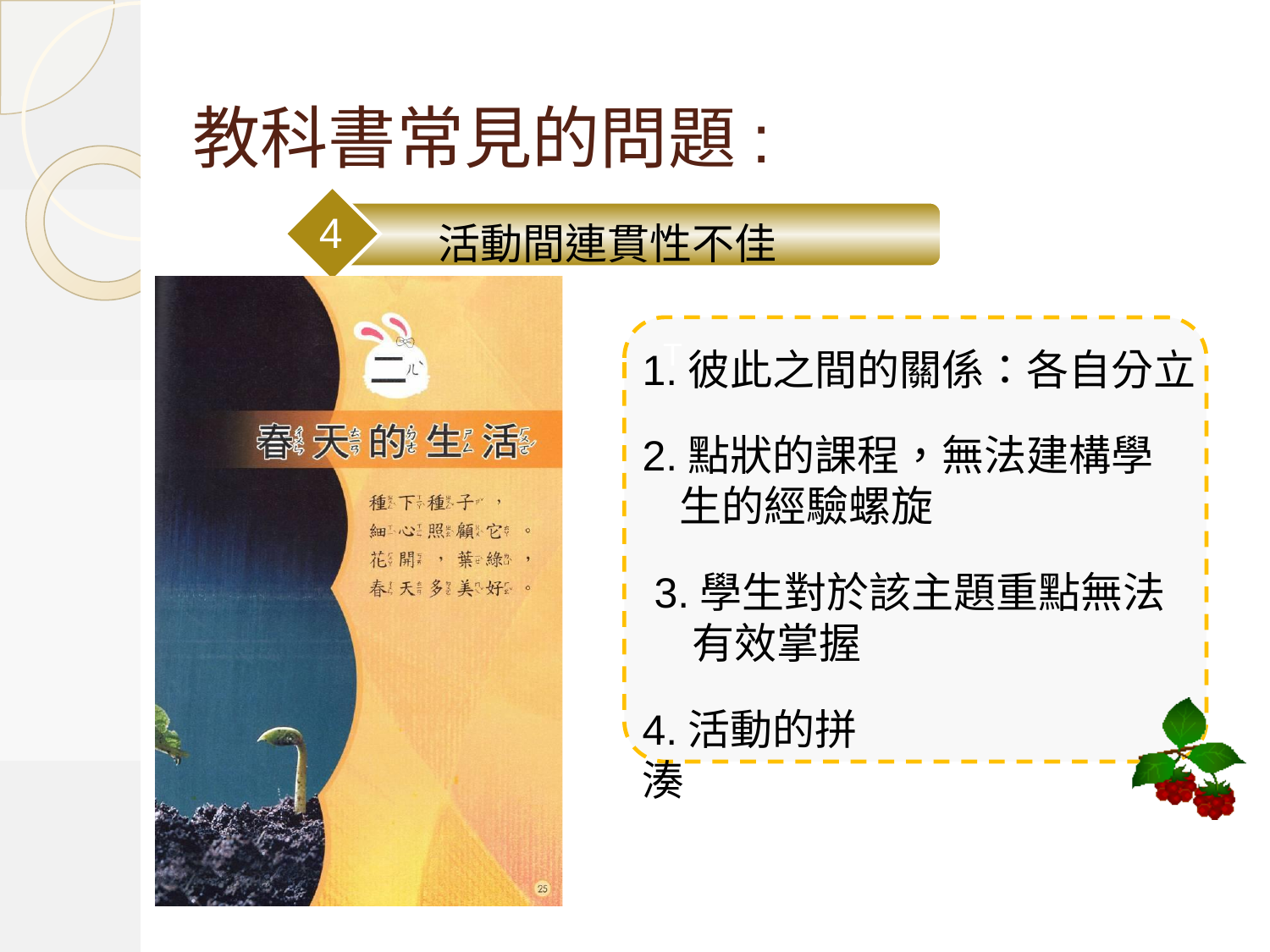

# 教科書常見的問題:

4

活動間連貫性不佳

T
1.彼此之間的關係：各自分立

2.點狀的課程，無法建構學生的經驗螺旋
 3.學生對於該主題重點無法有效掌握
4.活動的拼湊